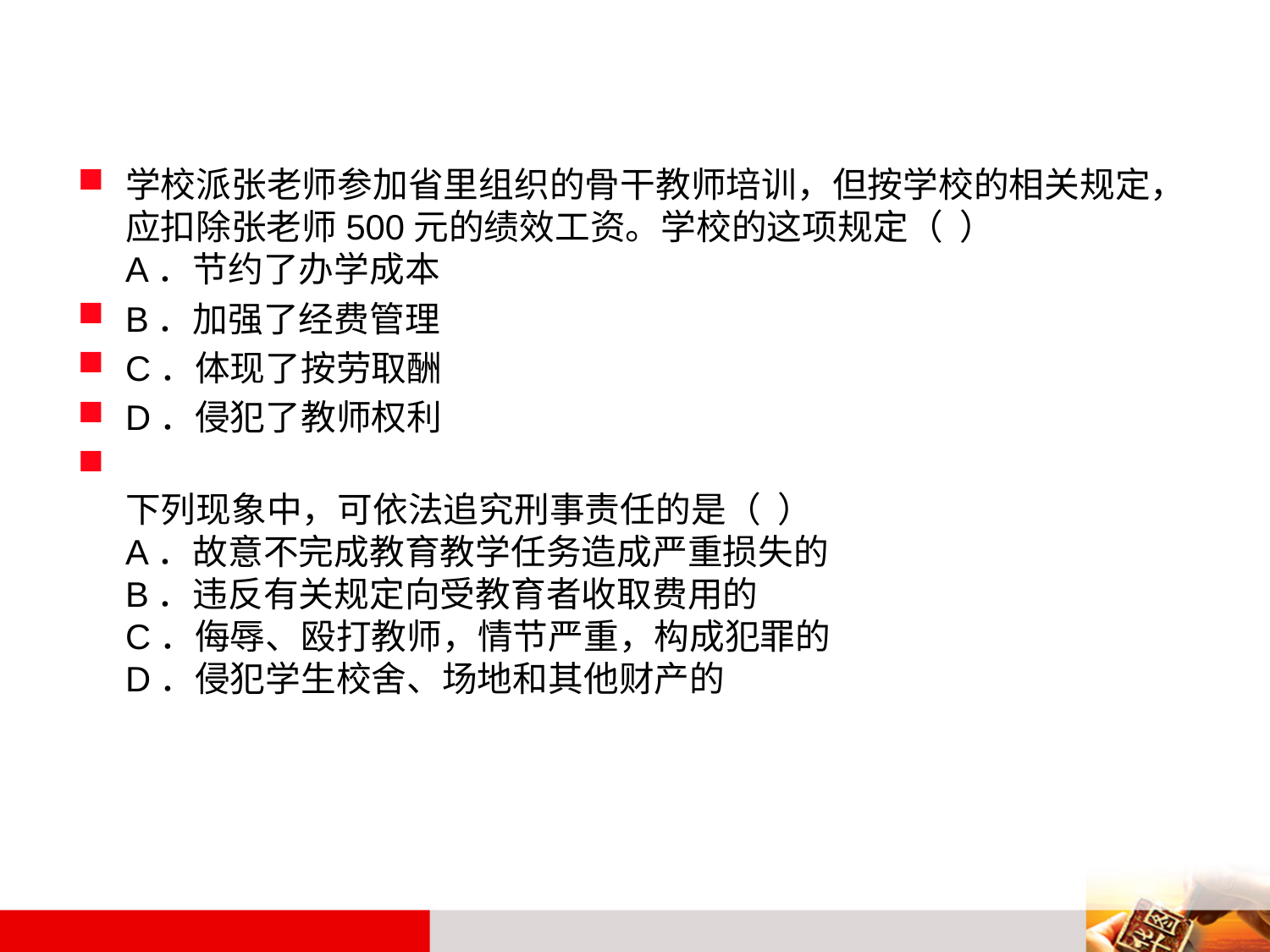

#
学校派张老师参加省里组织的骨干教师培训，但按学校的相关规定，应扣除张老师500元的绩效工资。学校的这项规定（  ）
A．节约了办学成本
B．加强了经费管理
C．体现了按劳取酬
D．侵犯了教师权利
下列现象中，可依法追究刑事责任的是（  ）
A．故意不完成教育教学任务造成严重损失的
B．违反有关规定向受教育者收取费用的
C．侮辱、殴打教师，情节严重，构成犯罪的
D．侵犯学生校舍、场地和其他财产的